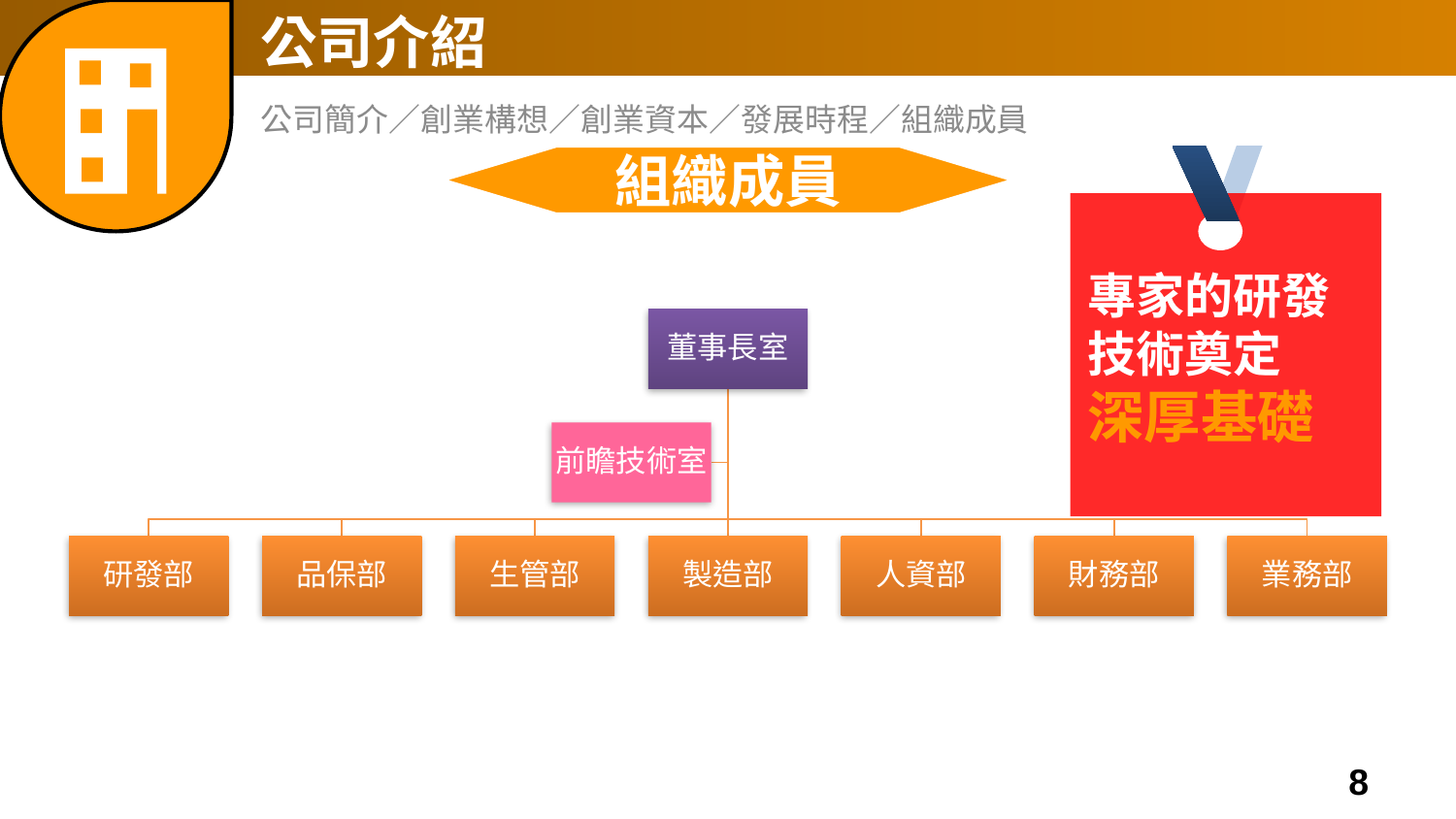

公司簡介／創業構想／創業資本／發展時程／組織成員
組織成員

董事長室
研發部
品保部
生管部
製造部
人資部
財務部
業務部
前瞻技術室
專家的研發技術奠定深厚基礎

8